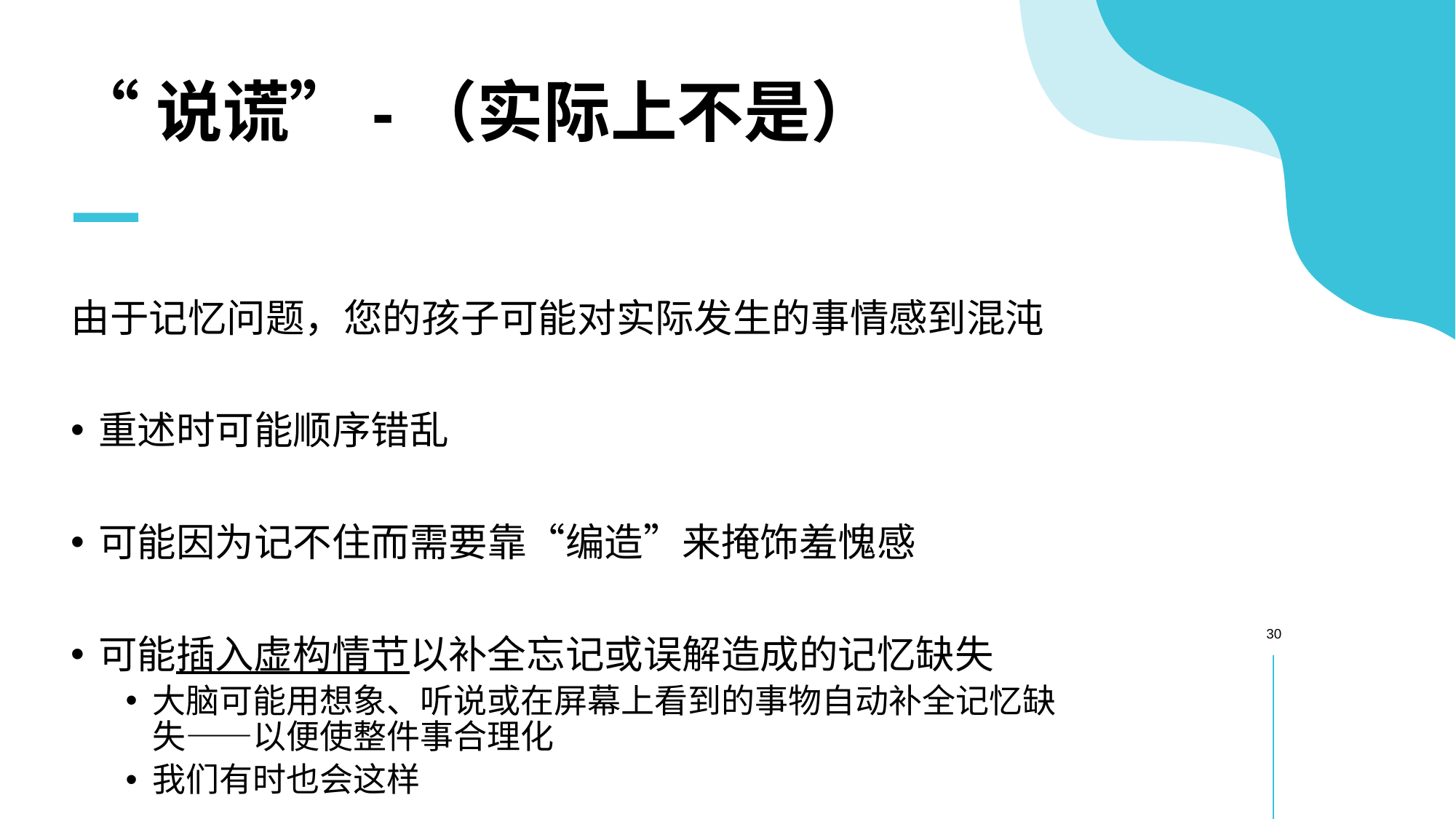

# “说谎”-（实际上不是）

由于记忆问题，您的孩子可能对实际发生的事情感到混沌

重述时可能顺序错乱

可能因为记不住而需要靠“编造”来掩饰羞愧感

可能插入虚构情节以补全忘记或误解造成的记忆缺失
大脑可能用想象、听说或在屏幕上看到的事物自动补全记忆缺失——以便使整件事合理化
我们有时也会这样
30